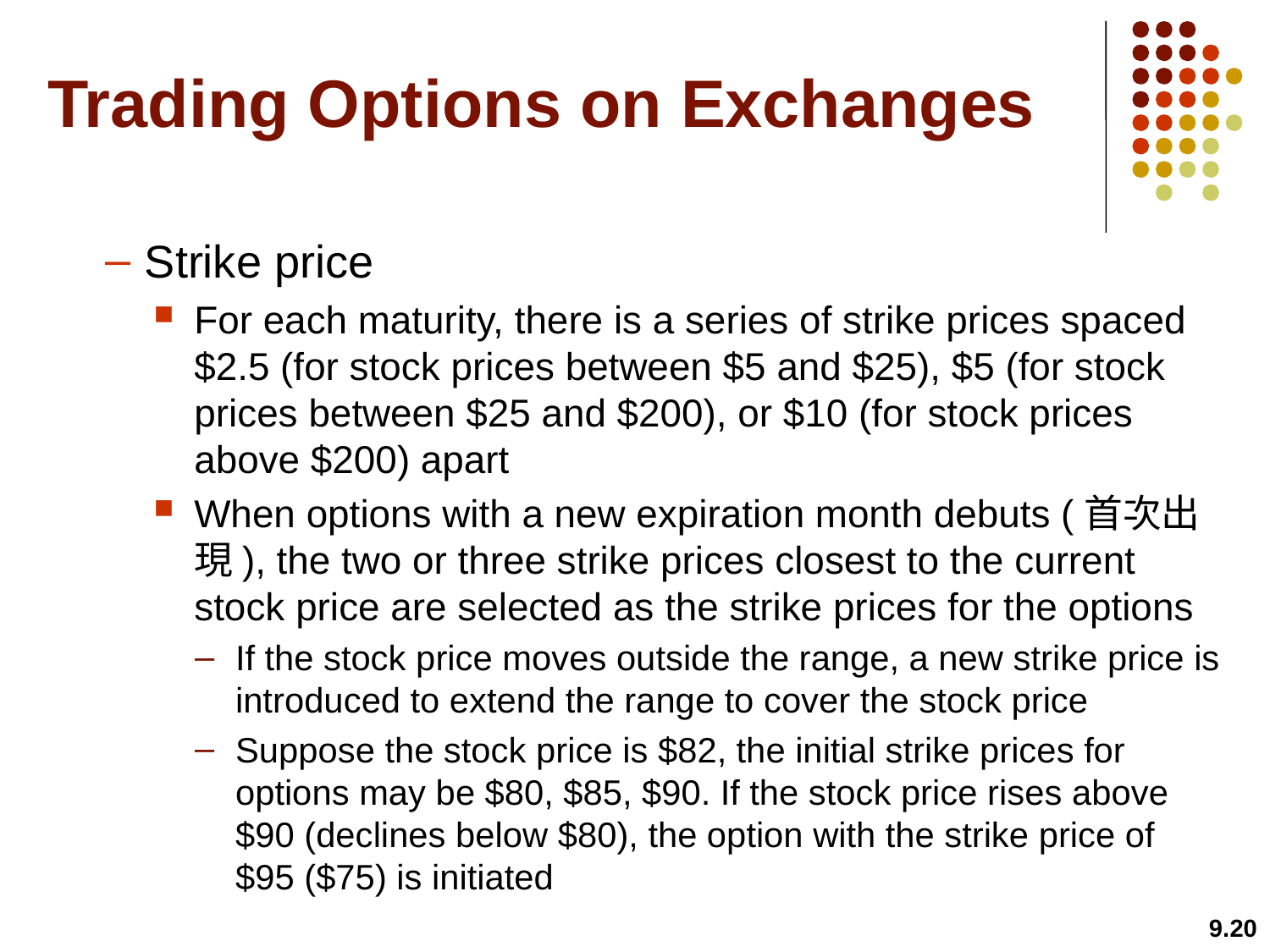

# Trading Options on Exchanges
Strike price
For each maturity, there is a series of strike prices spaced $2.5 (for stock prices between $5 and $25), $5 (for stock prices between $25 and $200), or $10 (for stock prices above $200) apart
When options with a new expiration month debuts (首次出現), the two or three strike prices closest to the current stock price are selected as the strike prices for the options
If the stock price moves outside the range, a new strike price is introduced to extend the range to cover the stock price
Suppose the stock price is $82, the initial strike prices for options may be $80, $85, $90. If the stock price rises above $90 (declines below $80), the option with the strike price of $95 ($75) is initiated
9.20